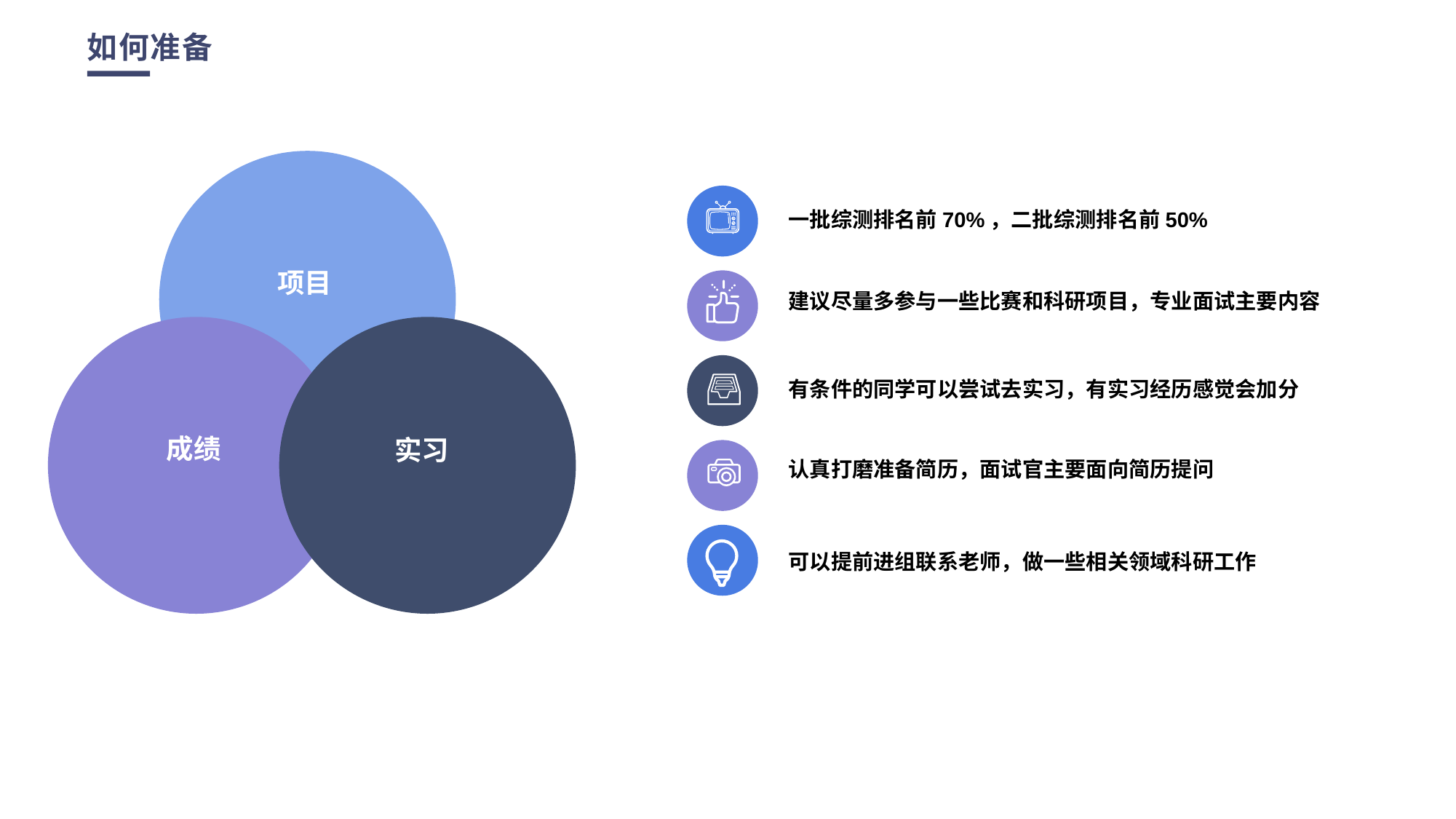

如何准备

一批综测排名前70%，二批综测排名前50%

项目

建议尽量多参与一些比赛和科研项目，专业面试主要内容

有条件的同学可以尝试去实习，有实习经历感觉会加分

成绩
实习

认真打磨准备简历，面试官主要面向简历提问

可以提前进组联系老师，做一些相关领域科研工作